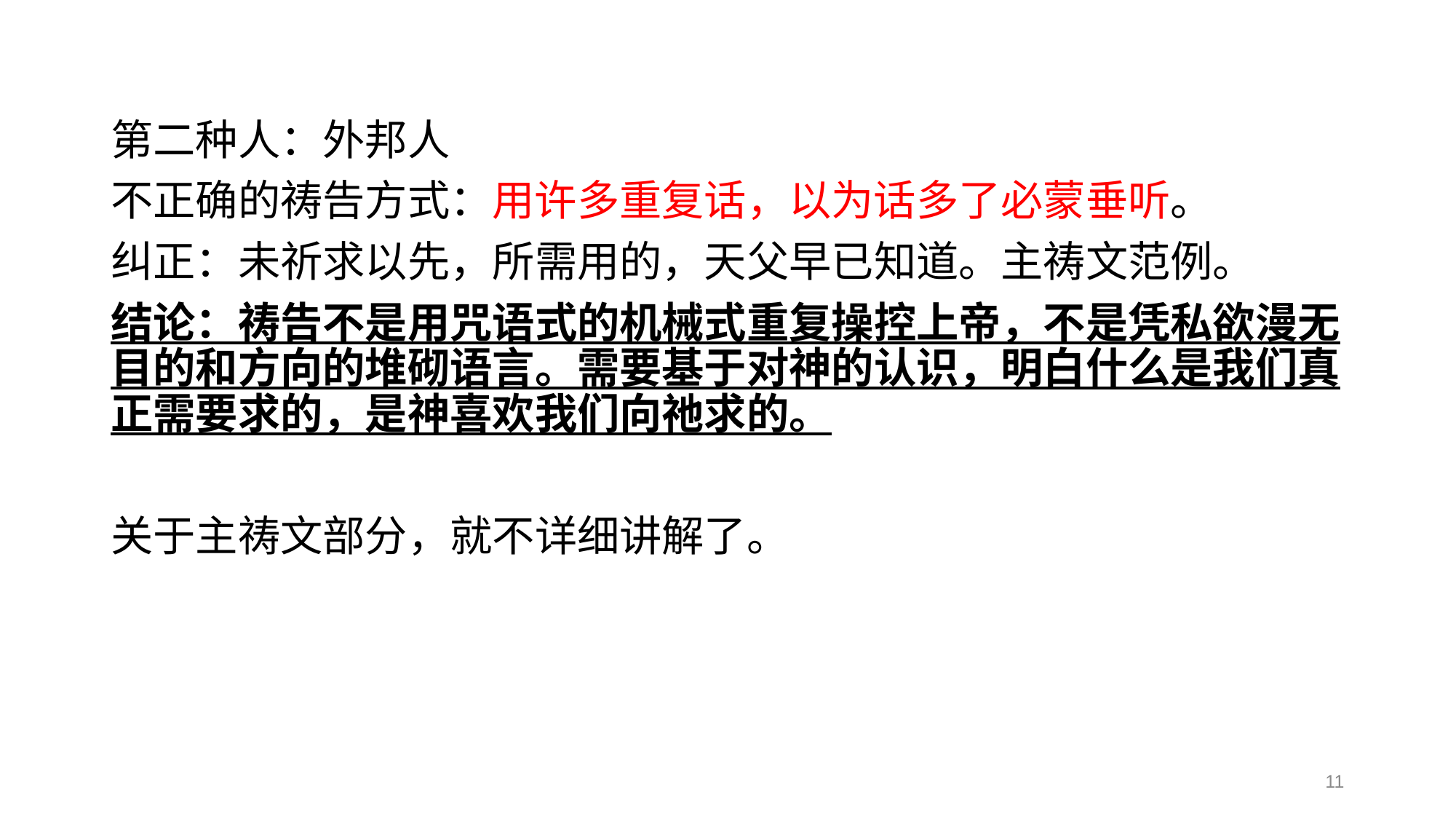

第二种人：外邦人
不正确的祷告方式：用许多重复话，以为话多了必蒙垂听。
纠正：未祈求以先，所需用的，天父早已知道。主祷文范例。
结论：祷告不是用咒语式的机械式重复操控上帝，不是凭私欲漫无目的和方向的堆砌语言。需要基于对神的认识，明白什么是我们真正需要求的，是神喜欢我们向祂求的。

关于主祷文部分，就不详细讲解了。

11